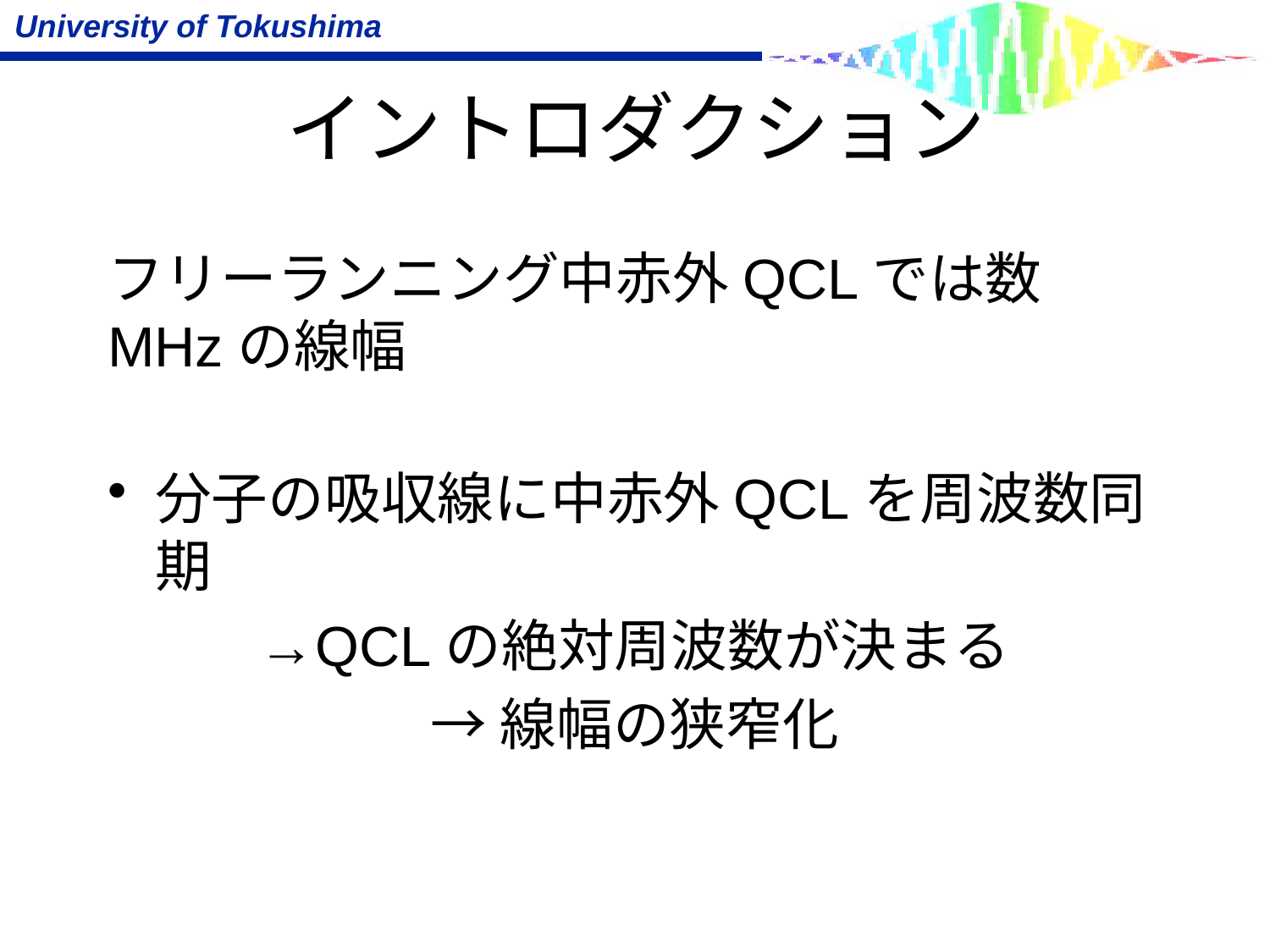

# イントロダクション
フリーランニング中赤外QCLでは数MHzの線幅

分子の吸収線に中赤外QCLを周波数同期
→QCLの絶対周波数が決まる
→線幅の狭窄化